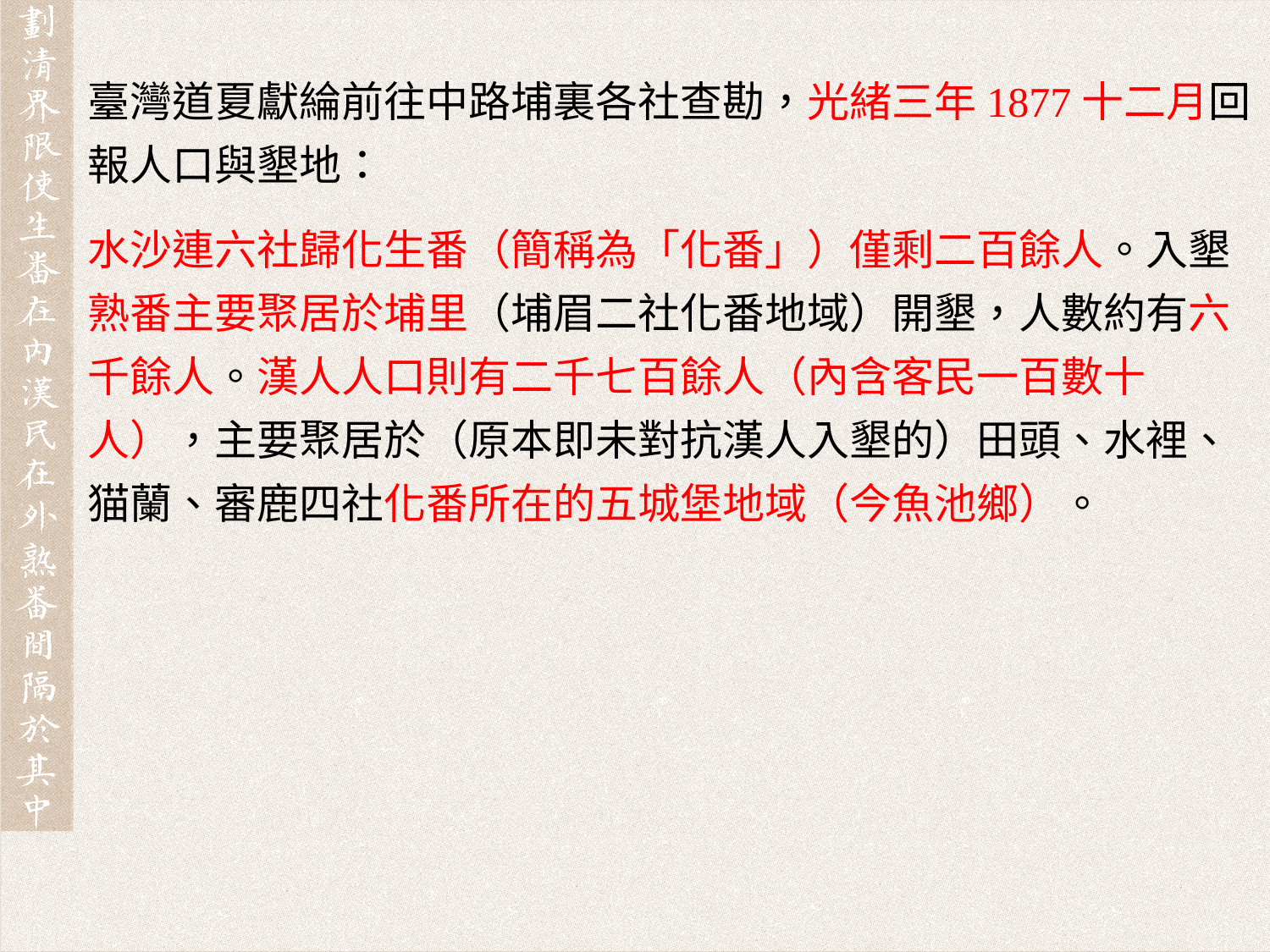

臺灣道夏獻綸前往中路埔裏各社查勘，光緒三年1877十二月回報人口與墾地：
水沙連六社歸化生番（簡稱為「化番」）僅剩二百餘人。入墾熟番主要聚居於埔里（埔眉二社化番地域）開墾，人數約有六千餘人。漢人人口則有二千七百餘人（內含客民一百數十人），主要聚居於（原本即未對抗漢人入墾的）田頭、水裡、猫蘭、審鹿四社化番所在的五城堡地域（今魚池鄉）。